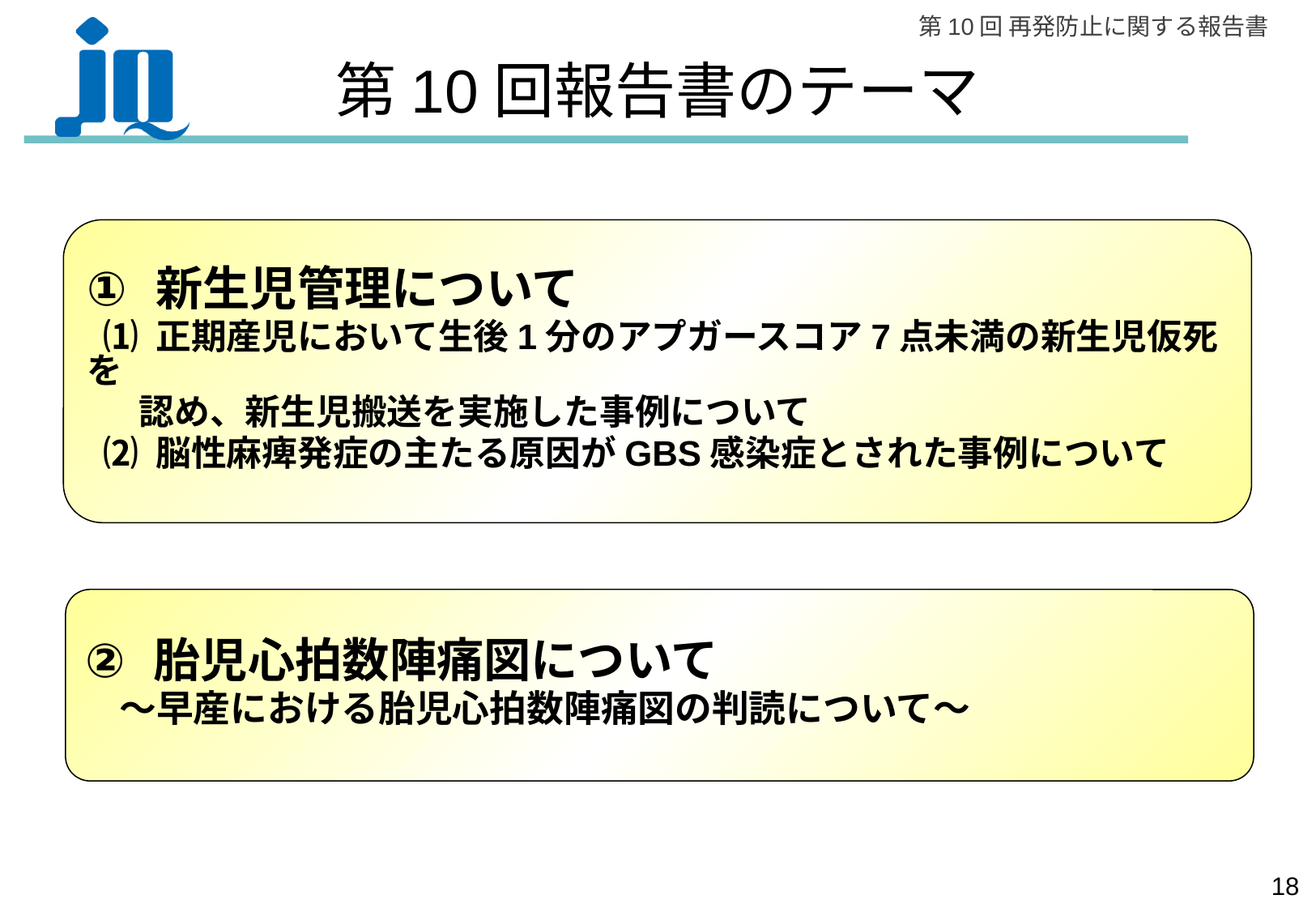

# 第10回報告書のテーマ
新生児管理について
  ⑴ 正期産児において生後1分のアプガースコア7点未満の新生児仮死を
　  認め、新生児搬送を実施した事例について
  ⑵ 脳性麻痺発症の主たる原因がGBS感染症とされた事例について
胎児心拍数陣痛図について
　～早産における胎児心拍数陣痛図の判読について～
18